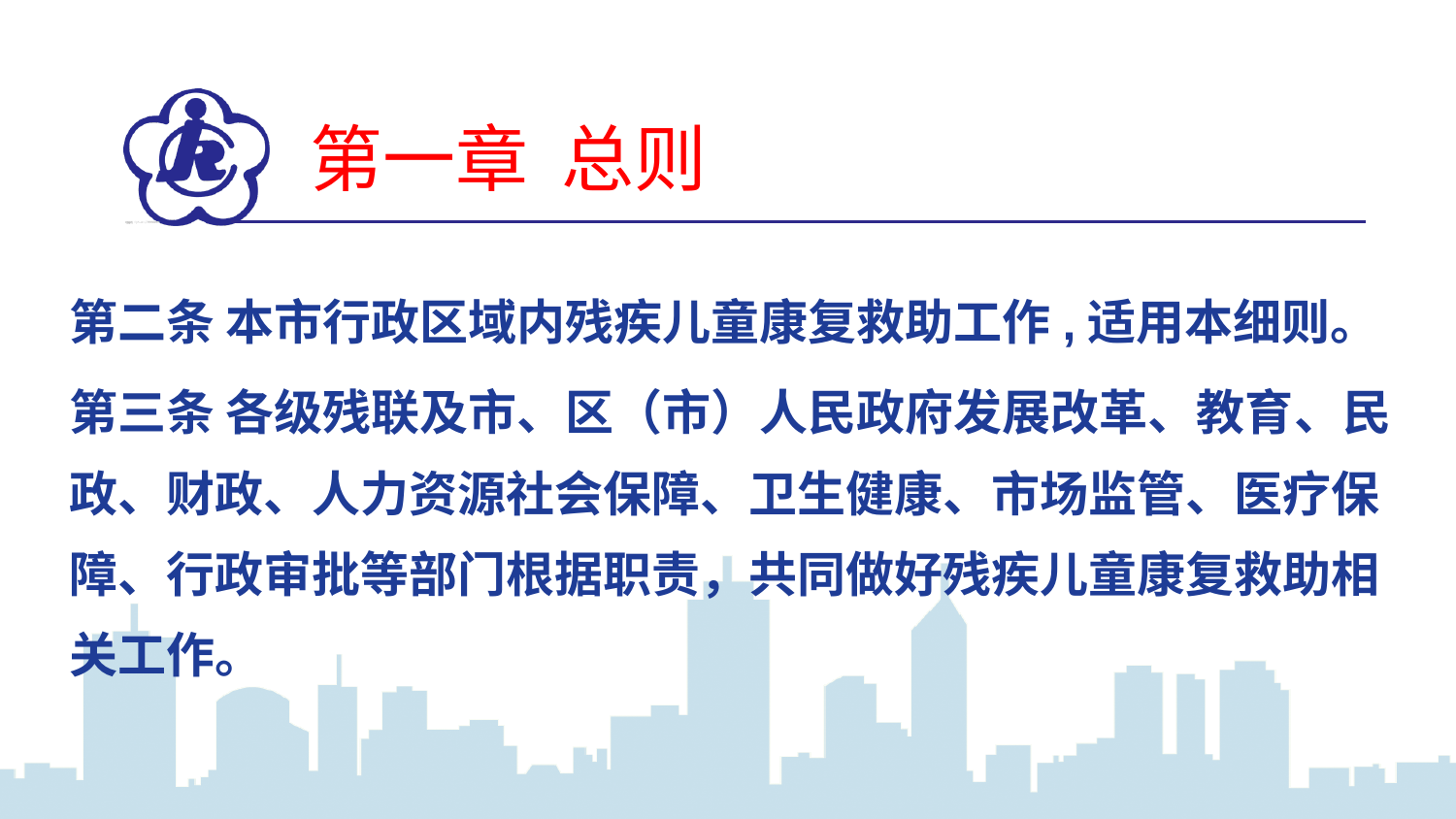

第一章  总则
第二条 本市行政区域内残疾儿童康复救助工作,适用本细则。
第三条 各级残联及市、区（市）人民政府发展改革、教育、民政、财政、人力资源社会保障、卫生健康、市场监管、医疗保障、行政审批等部门根据职责，共同做好残疾儿童康复救助相关工作。